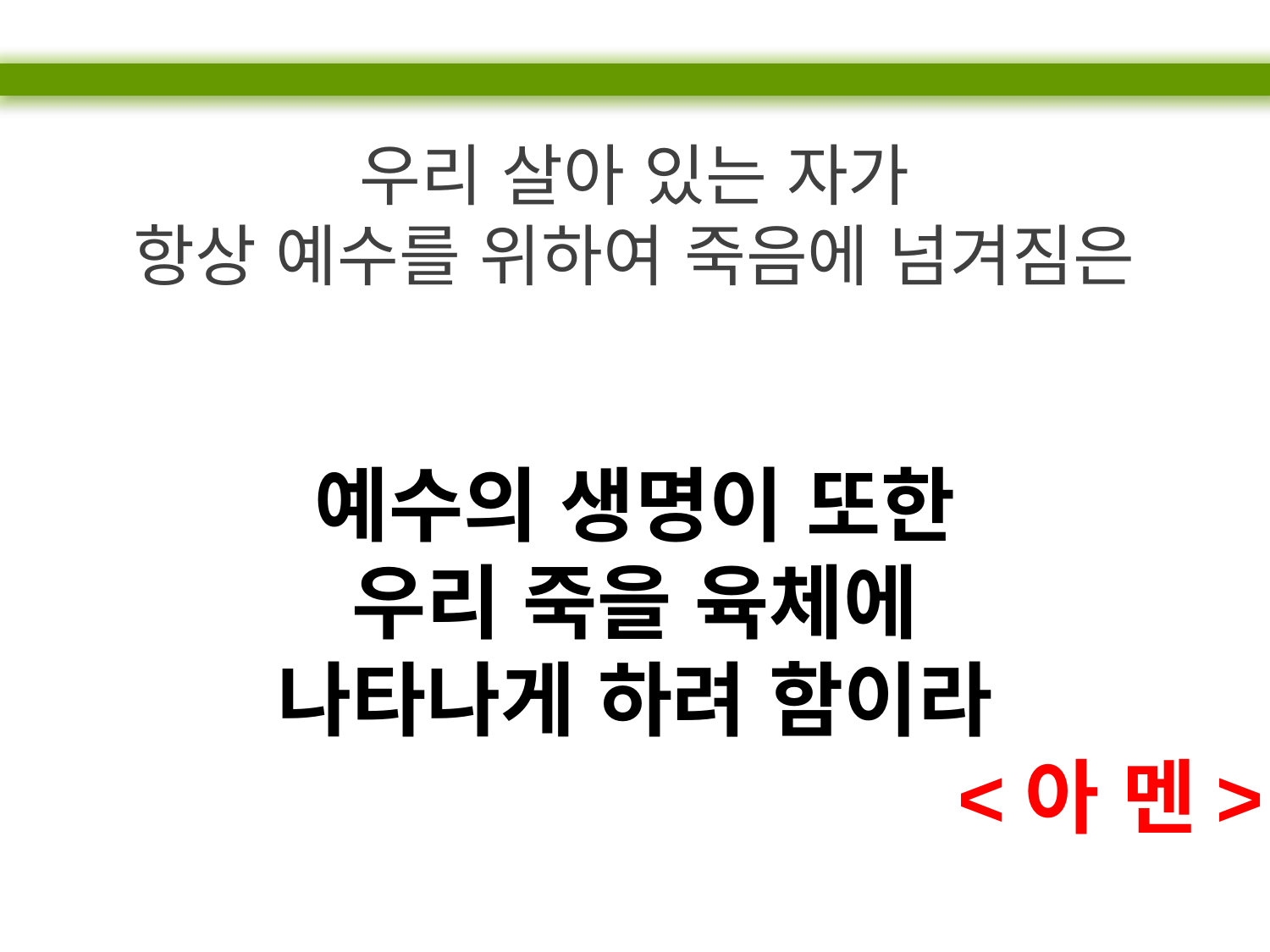

우리 살아 있는 자가
항상 예수를 위하여 죽음에 넘겨짐은
예수의 생명이 또한
우리 죽을 육체에
나타나게 하려 함이라
<아 멘>